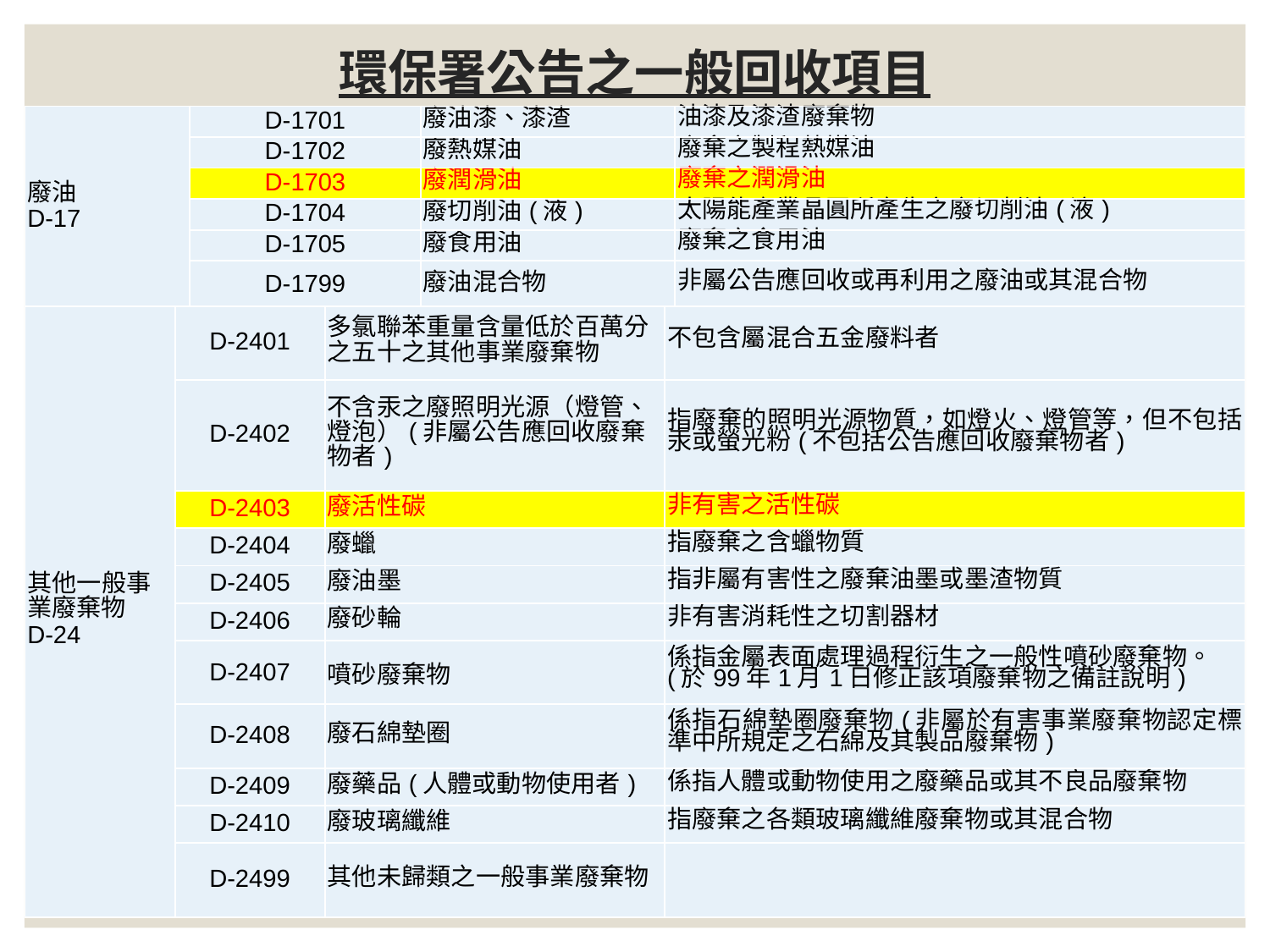

# 環保署公告之一般回收項目
| 廢油 D-17 | D-1701 | 廢油漆、漆渣 | 油漆及漆渣廢棄物 |
| --- | --- | --- | --- |
|  | D-1702 | 廢熱媒油 | 廢棄之製程熱媒油 |
|  | D-1703 | 廢潤滑油 | 廢棄之潤滑油 |
|  | D-1704 | 廢切削油(液) | 太陽能產業晶圓所產生之廢切削油(液) |
|  | D-1705 | 廢食用油 | 廢棄之食用油 |
|  | D-1799 | 廢油混合物 | 非屬公告應回收或再利用之廢油或其混合物 |

| 其他一般事業廢棄物 D-24 | D-2401 | 多氯聯苯重量含量低於百萬分之五十之其他事業廢棄物 | 不包含屬混合五金廢料者 |
| --- | --- | --- | --- |
|  | D-2402 | 不含汞之廢照明光源（燈管、燈泡）(非屬公告應回收廢棄物者) | 指廢棄的照明光源物質，如燈火、燈管等，但不包括汞或螢光粉(不包括公告應回收廢棄物者) |
|  | D-2403 | 廢活性碳 | 非有害之活性碳 |
|  | D-2404 | 廢蠟 | 指廢棄之含蠟物質 |
|  | D-2405 | 廢油墨 | 指非屬有害性之廢棄油墨或墨渣物質 |
|  | D-2406 | 廢砂輪 | 非有害消耗性之切割器材 |
|  | D-2407 | 噴砂廢棄物 | 係指金屬表面處理過程衍生之一般性噴砂廢棄物。(於99年1月1日修正該項廢棄物之備註說明) |
|  | D-2408 | 廢石綿墊圈 | 係指石綿墊圈廢棄物(非屬於有害事業廢棄物認定標準中所規定之石綿及其製品廢棄物) |
|  | D-2409 | 廢藥品(人體或動物使用者) | 係指人體或動物使用之廢藥品或其不良品廢棄物 |
|  | D-2410 | 廢玻璃纖維 | 指廢棄之各類玻璃纖維廢棄物或其混合物 |
|  | D-2499 | 其他未歸類之一般事業廢棄物 |  |